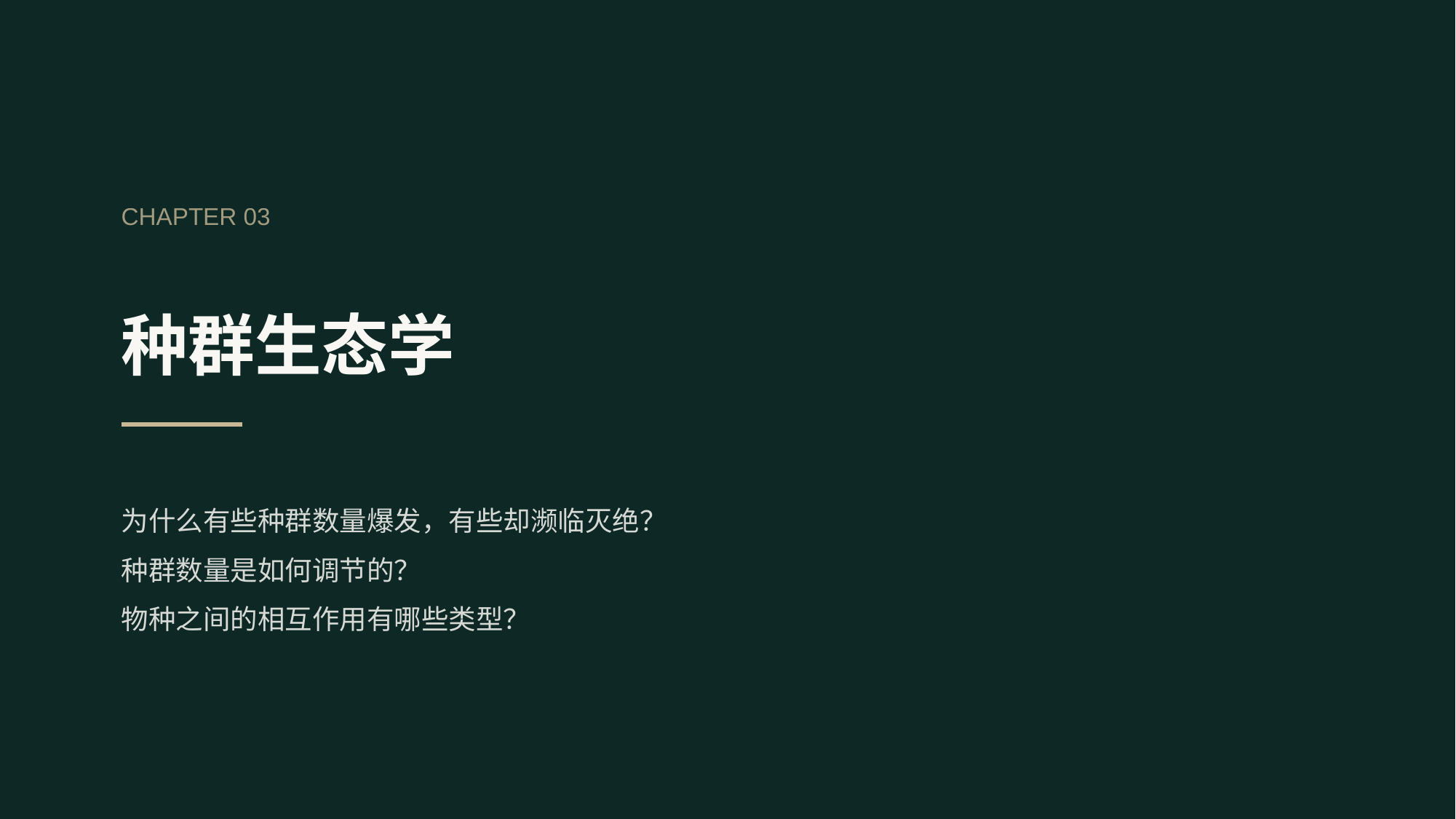

CHAPTER 03
种群生态学
为什么有些种群数量爆发，有些却濒临灭绝？
种群数量是如何调节的？
物种之间的相互作用有哪些类型？